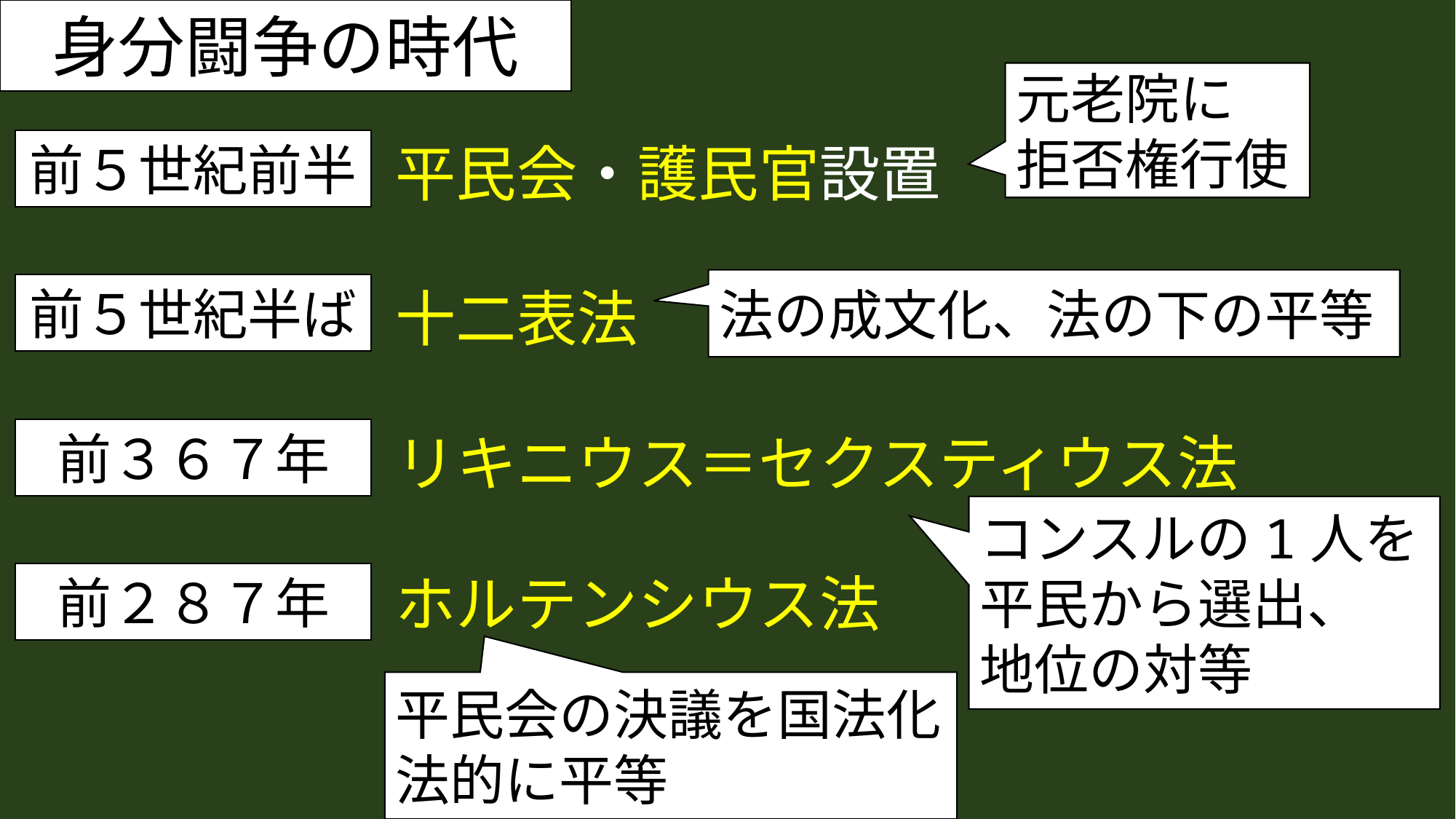

身分闘争の時代
元老院に
拒否権行使
前５世紀前半
平民会・護民官設置
法の成文化、法の下の平等
前５世紀半ば
十二表法
前３６７年
リキニウス＝セクスティウス法
コンスルの1人を平民から選出、
地位の対等
ホルテンシウス法
前２８７年
平民会の決議を国法化
法的に平等